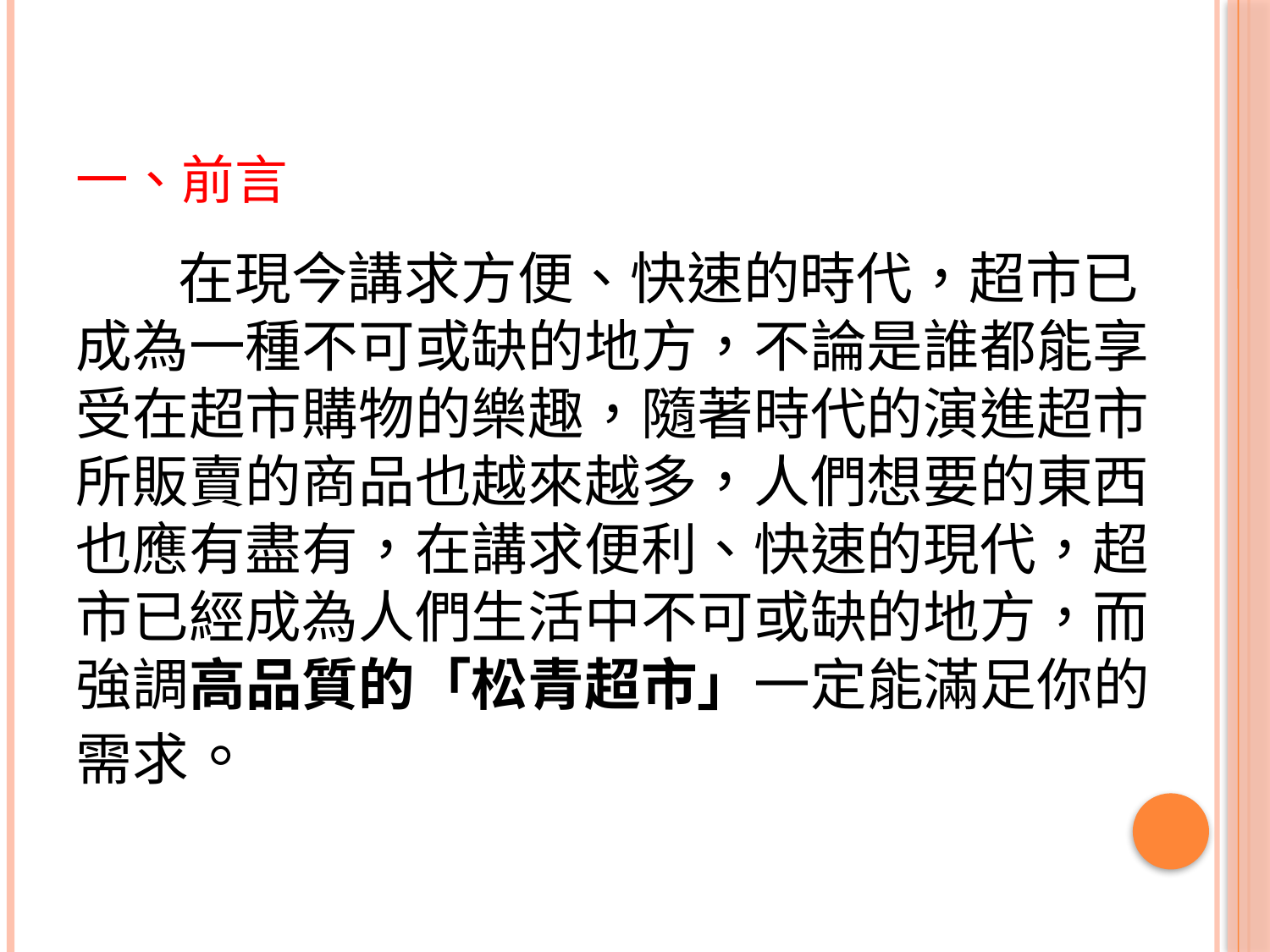

# 一、前言
       在現今講求方便、快速的時代，超市已成為一種不可或缺的地方，不論是誰都能享受在超市購物的樂趣，隨著時代的演進超市所販賣的商品也越來越多，人們想要的東西也應有盡有，在講求便利、快速的現代，超市已經成為人們生活中不可或缺的地方，而強調高品質的「松青超市」一定能滿足你的需求。